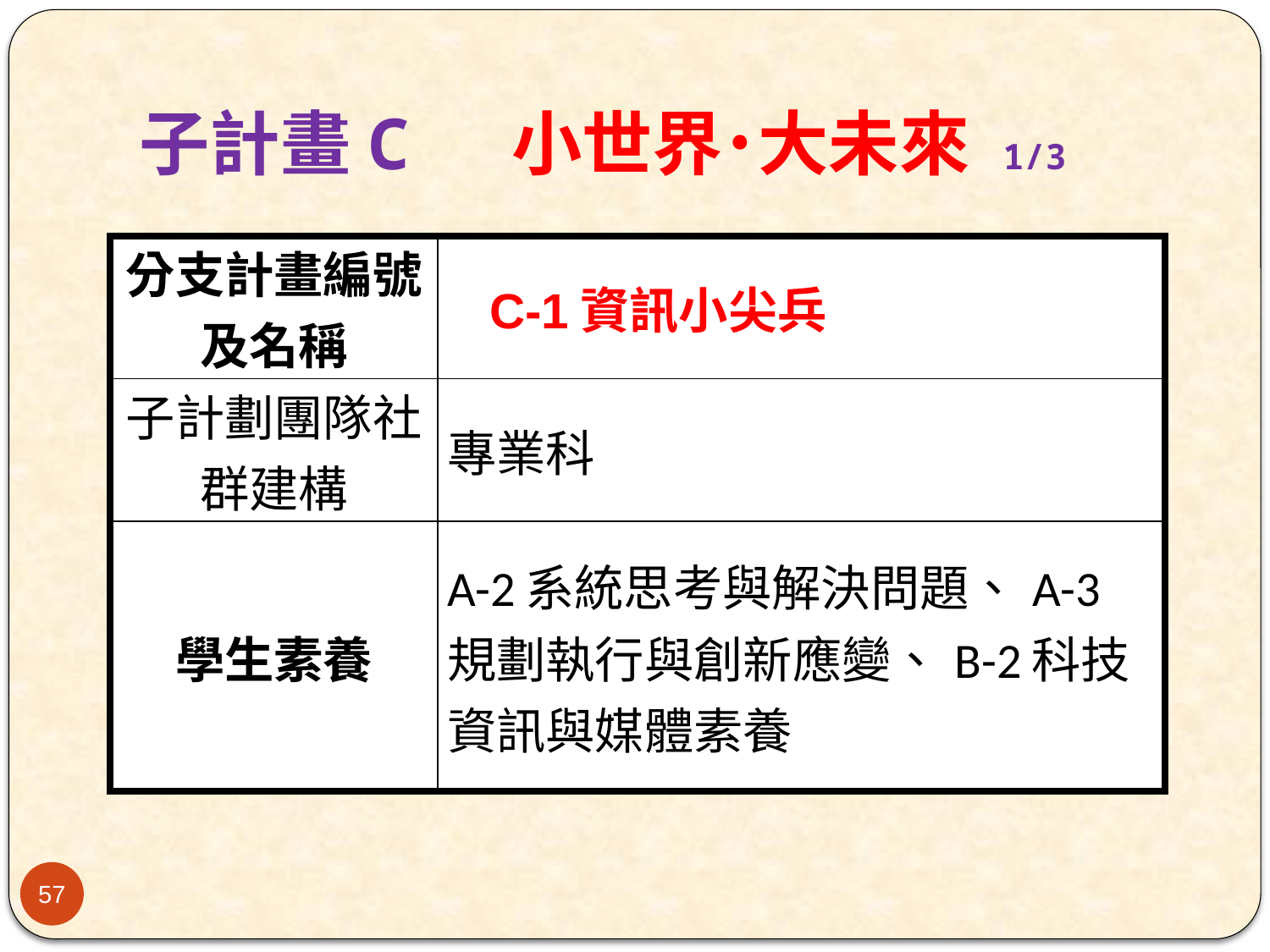

# 子計畫C  小世界˙大未來 1/3
| 分支計畫編號及名稱 | C-1資訊小尖兵 |
| --- | --- |
| 子計劃團隊社群建構 | 專業科 |
| 學生素養 | A-2系統思考與解決問題、A-3規劃執行與創新應變、B-2科技資訊與媒體素養 |
57